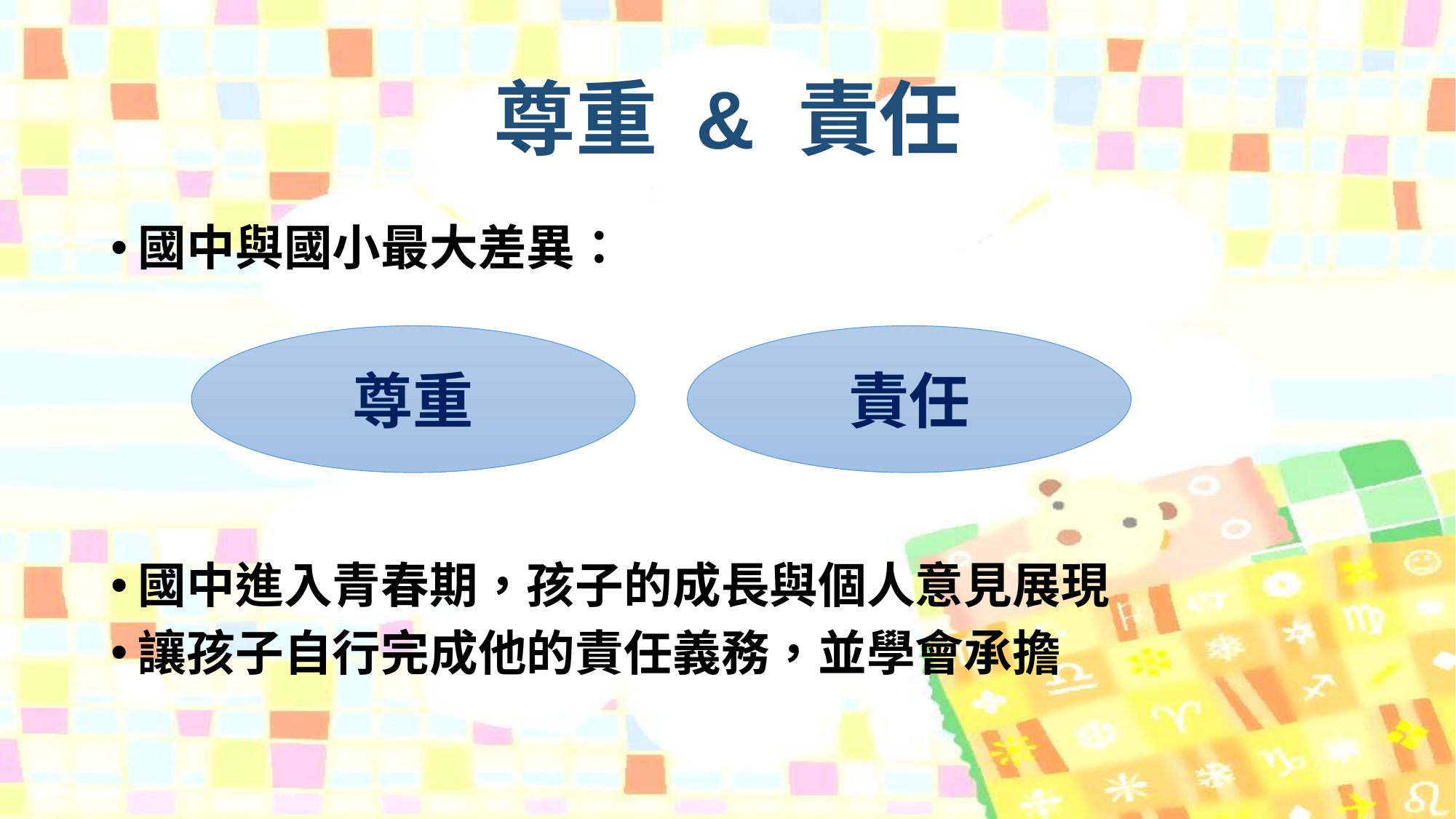

# 尊重 & 責任
國中與國小最大差異：

國中進入青春期，孩子的成長與個人意見展現
讓孩子自行完成他的責任義務，並學會承擔

尊重
責任